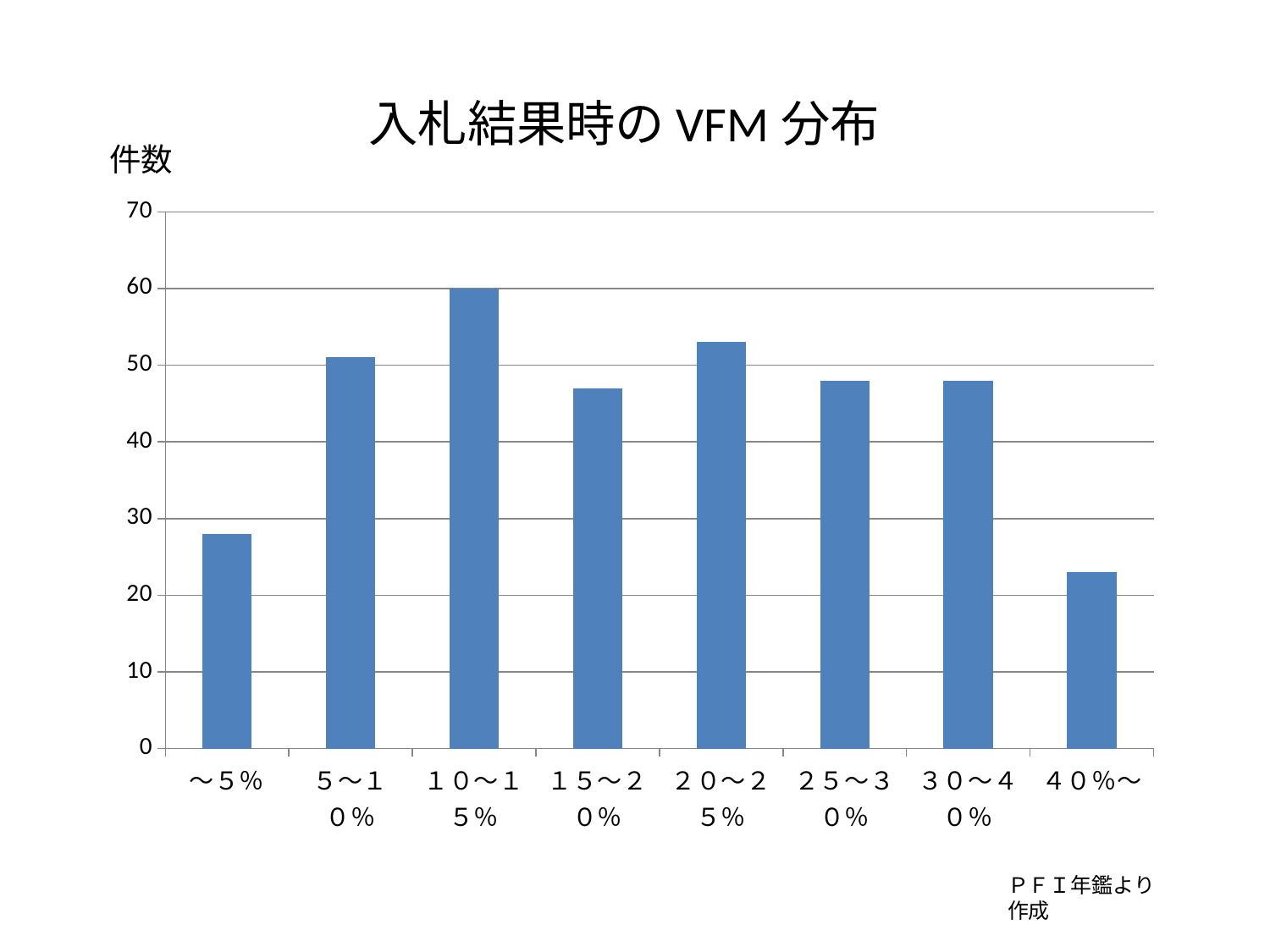

入札結果時のVFM分布
件数

### Chart

| Category |  |
|---|---|
| ～５％ | 28.0 |
| ５～１０％ | 51.0 |
| １０～１５％ | 60.0 |
| １５～２０％ | 47.0 |
| ２０～２５％ | 53.0 |
| ２５～３０％ | 48.0 |
| ３０～４０％ | 48.0 |
| ４０％～ | 23.0 |
ＰＦＩ年鑑より作成